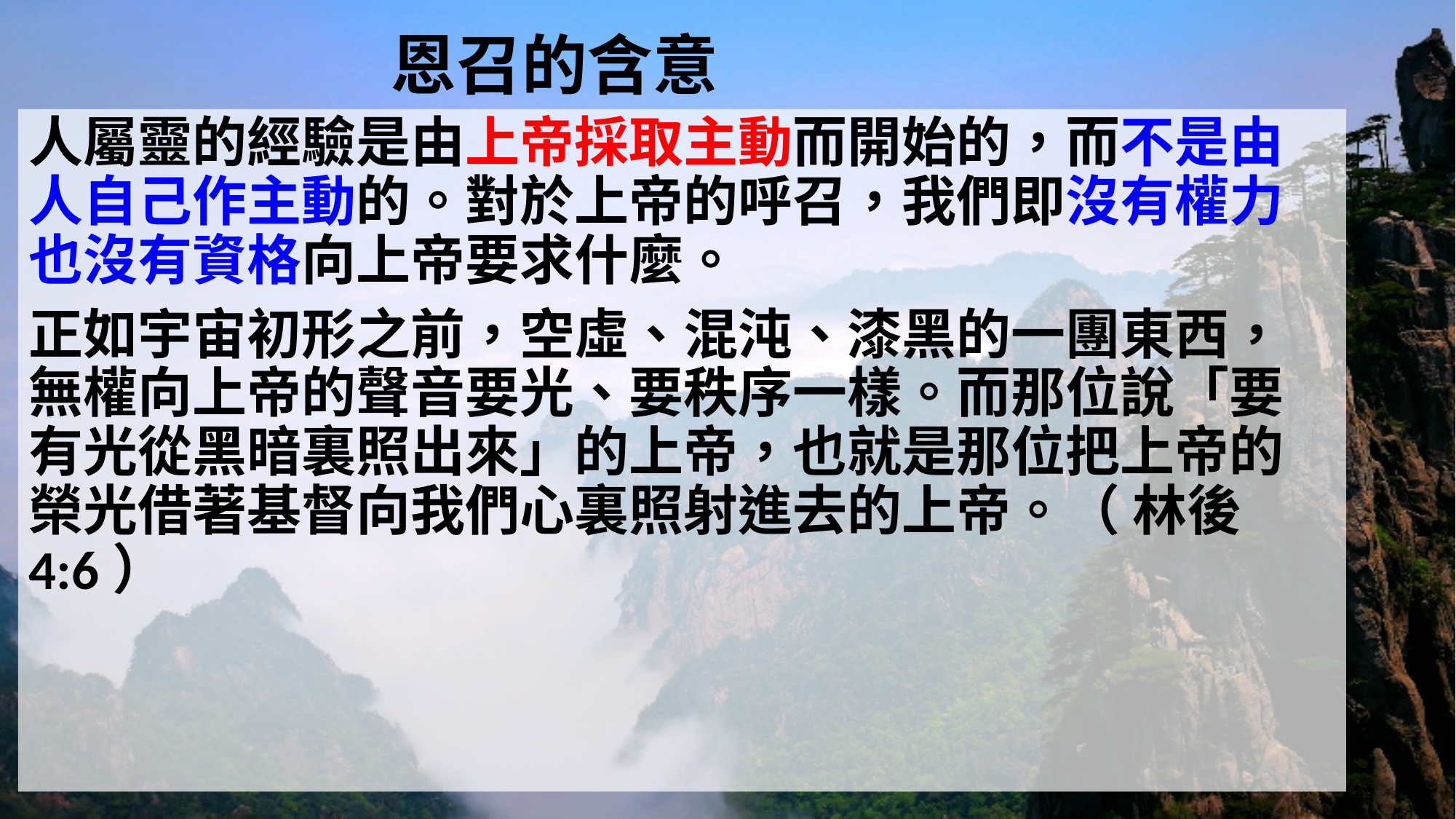

# 恩召的含意
人屬靈的經驗是由上帝採取主動而開始的，而不是由人自己作主動的。對於上帝的呼召，我們即沒有權力也沒有資格向上帝要求什麼。
正如宇宙初形之前，空虛、混沌、漆黑的一團東西，無權向上帝的聲音要光、要秩序一樣。而那位說「要有光從黑暗裏照出來」的上帝，也就是那位把上帝的榮光借著基督向我們心裏照射進去的上帝。（ 林後 4:6）